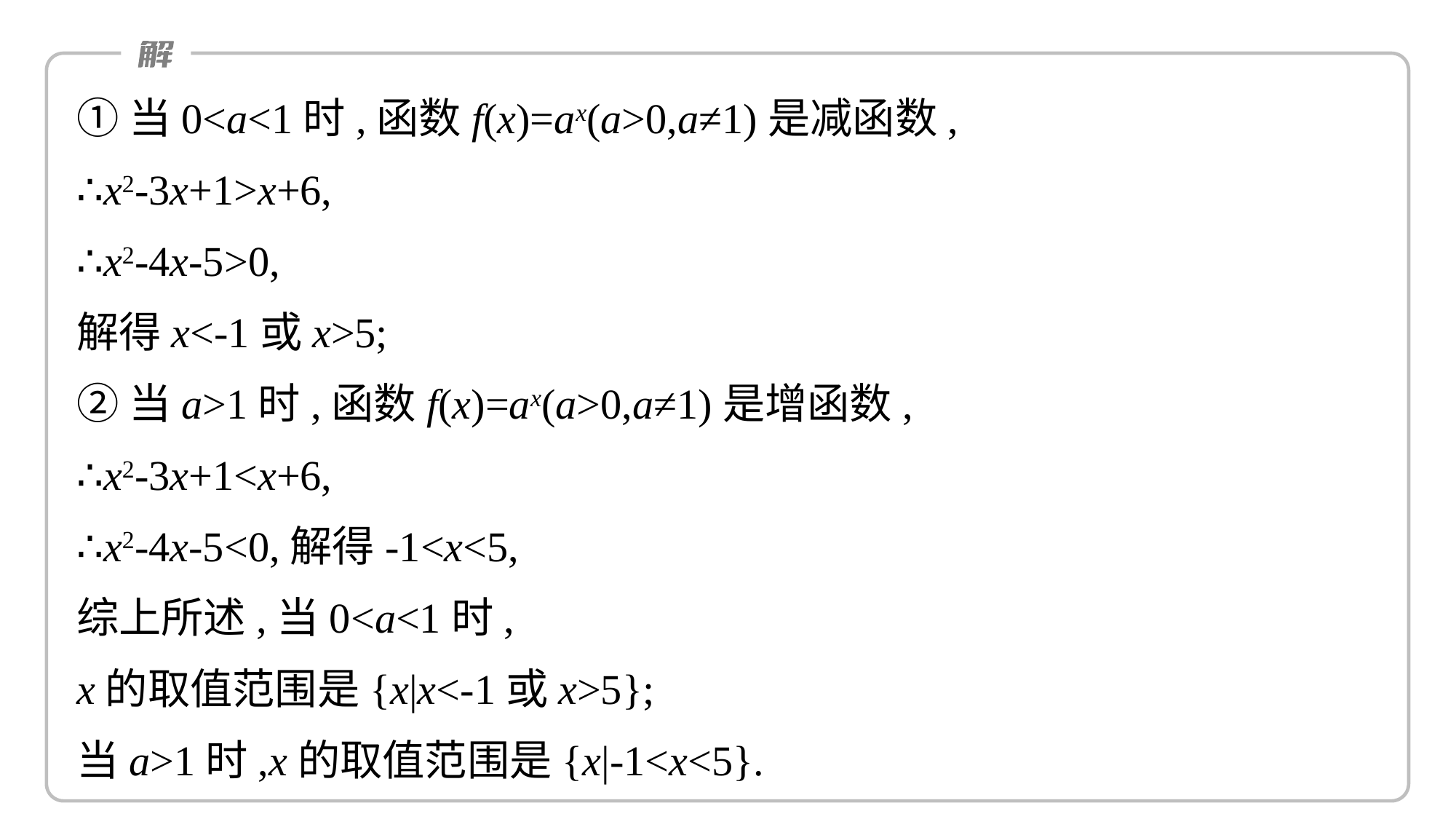

①当0<a<1时,函数f(x)=ax(a>0,a≠1)是减函数,
∴x2-3x+1>x+6,
∴x2-4x-5>0,
解得x<-1或x>5;
②当a>1时,函数f(x)=ax(a>0,a≠1)是增函数,
∴x2-3x+1<x+6,
∴x2-4x-5<0,解得-1<x<5,
综上所述,当0<a<1时,
x的取值范围是{x|x<-1或x>5};
当a>1时,x的取值范围是{x|-1<x<5}.